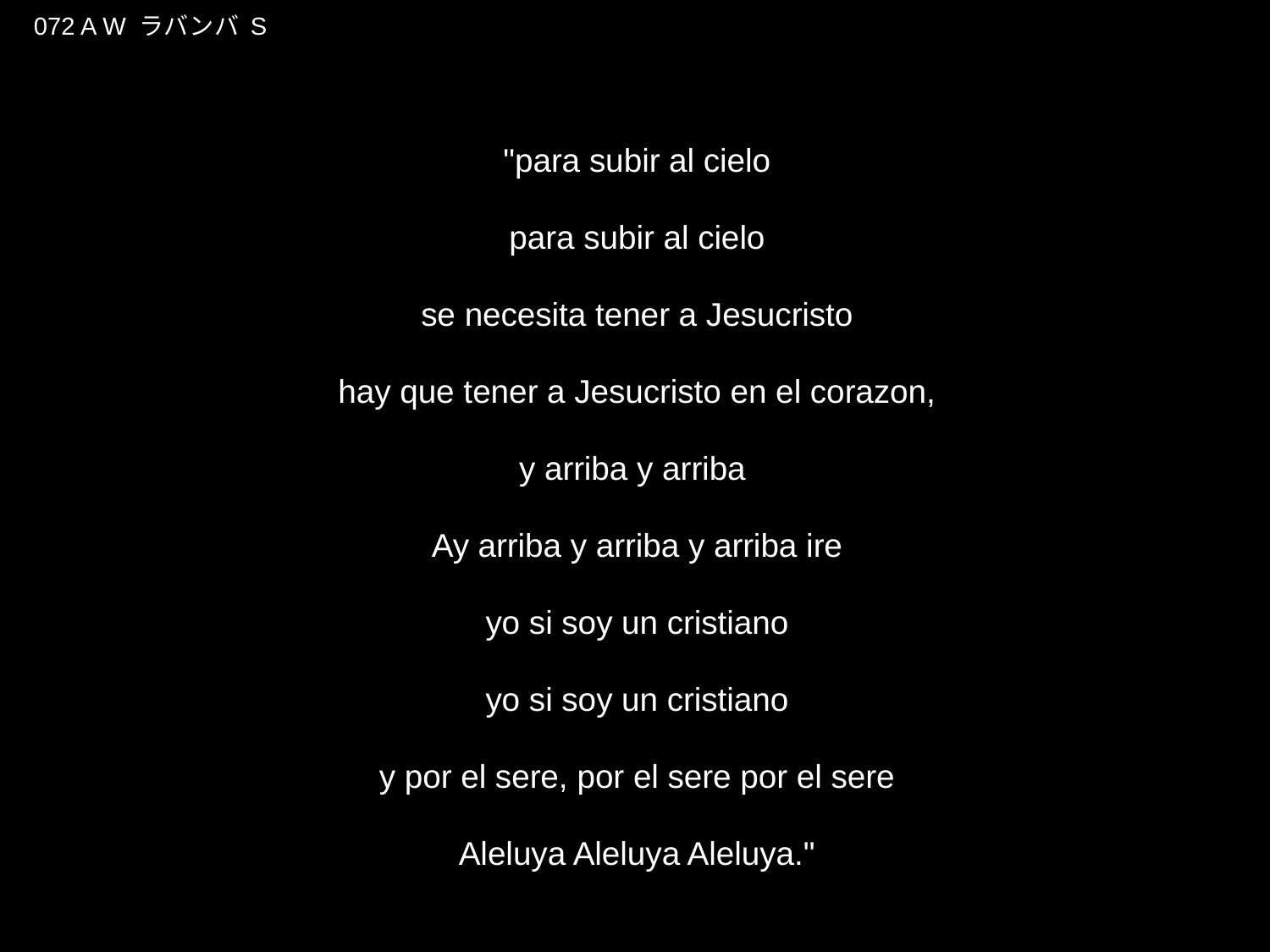

らばんば
★W
072 A W ラバンバ S
★３
"para subir al cielo
para subir al cielo
se necesita tener a Jesucristo
hay que tener a Jesucristo en el corazon,
y arriba y arriba
Ay arriba y arriba y arriba ire
yo si soy un cristiano
yo si soy un cristiano
y por el sere, por el sere por el sere
Aleluya Aleluya Aleluya."